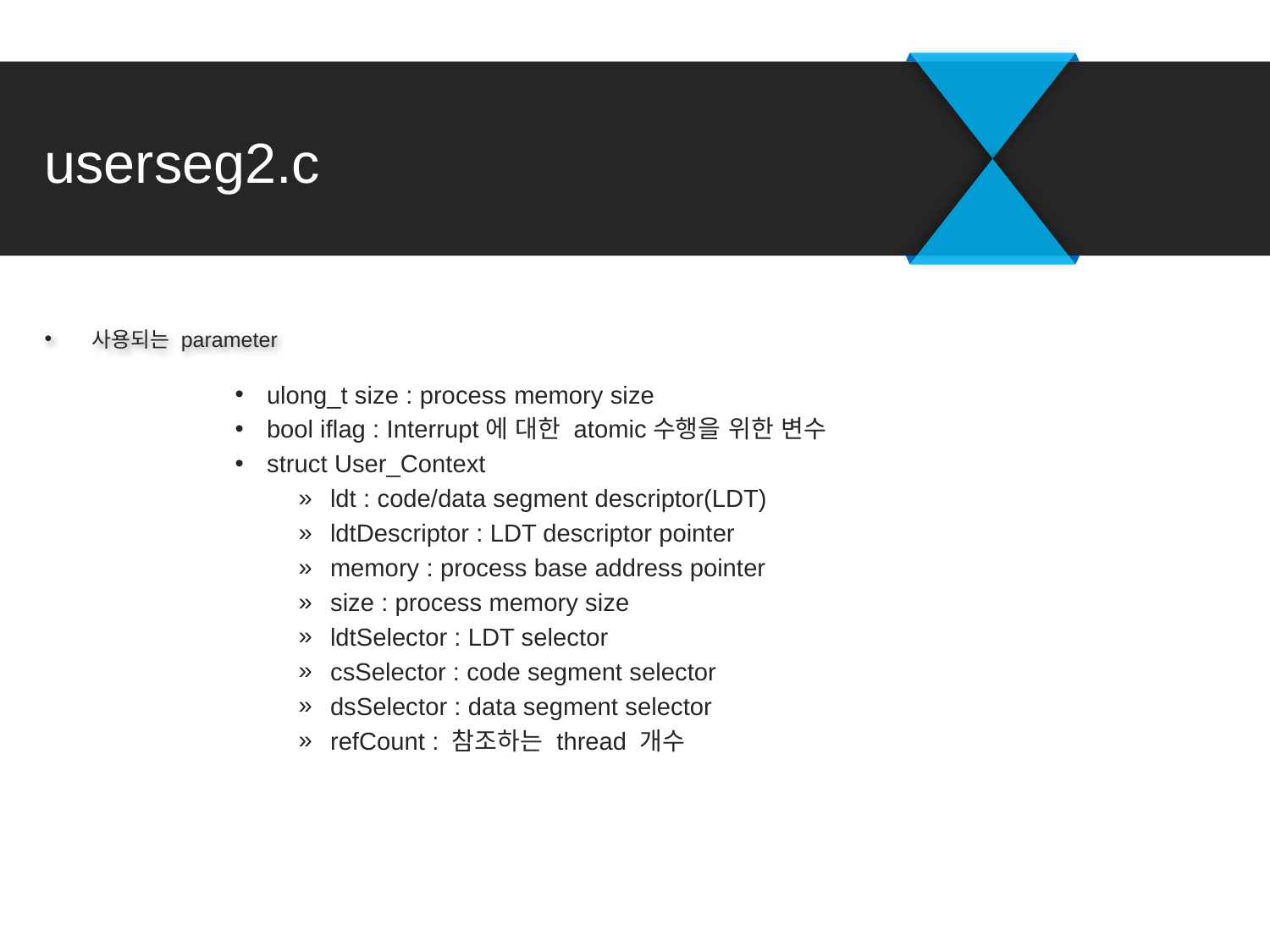

# userseg2.c
사용되는 parameter
ulong_t size : process memory size
bool iflag : Interrupt에 대한 atomic수행을 위한 변수
struct User_Context
ldt : code/data segment descriptor(LDT)
ldtDescriptor : LDT descriptor pointer
memory : process base address pointer
size : process memory size
ldtSelector : LDT selector
csSelector : code segment selector
dsSelector : data segment selector
refCount : 참조하는 thread 개수